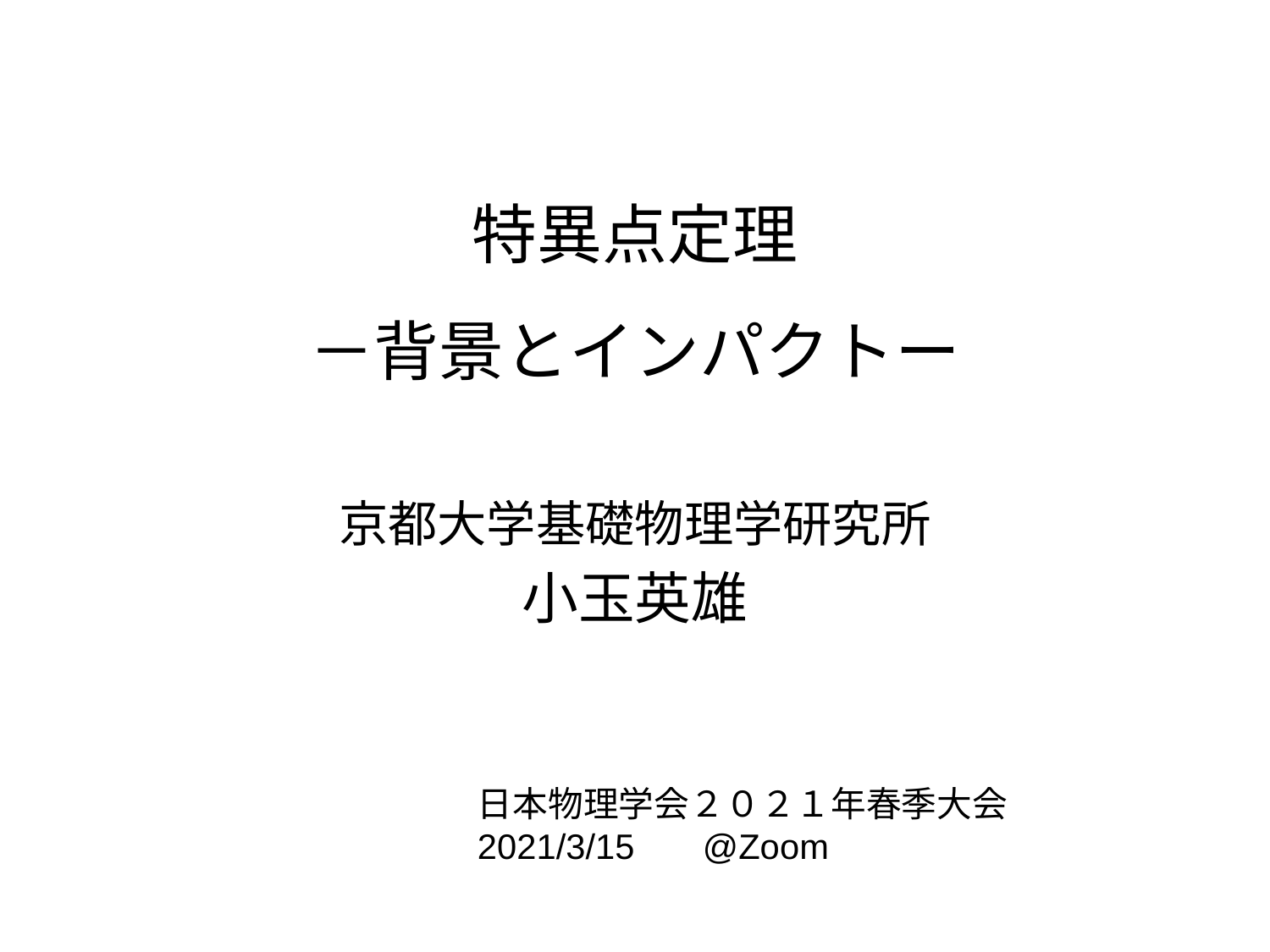

# 特異点定理 －背景とインパクトー
京都大学基礎物理学研究所
小玉英雄
日本物理学会２０２１年春季大会
2021/3/15　  @Zoom